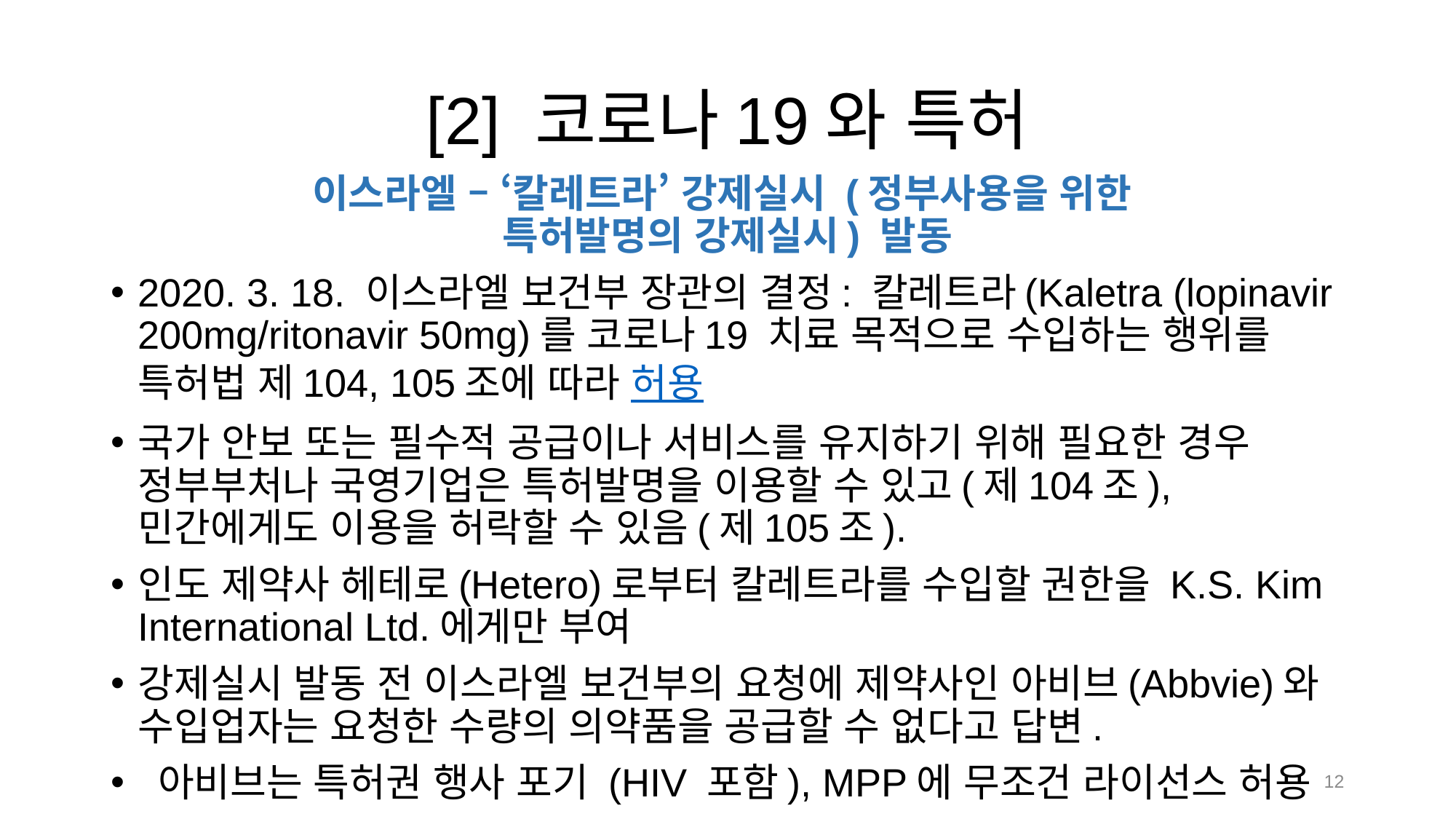

# [2] 코로나19와 특허
이스라엘 – ‘칼레트라’ 강제실시 (정부사용을 위한
특허발명의 강제실시) 발동
2020. 3. 18. 이스라엘 보건부 장관의 결정: 칼레트라(Kaletra (lopinavir 200mg/ritonavir 50mg)를 코로나19 치료 목적으로 수입하는 행위를 특허법 제104, 105조에 따라 허용
국가 안보 또는 필수적 공급이나 서비스를 유지하기 위해 필요한 경우 정부부처나 국영기업은 특허발명을 이용할 수 있고(제104조), 민간에게도 이용을 허락할 수 있음(제105조).
인도 제약사 헤테로(Hetero)로부터 칼레트라를 수입할 권한을 K.S. Kim International Ltd.에게만 부여
강제실시 발동 전 이스라엘 보건부의 요청에 제약사인 아비브(Abbvie)와 수입업자는 요청한 수량의 의약품을 공급할 수 없다고 답변.
 아비브는 특허권 행사 포기 (HIV 포함), MPP에 무조건 라이선스 허용
12